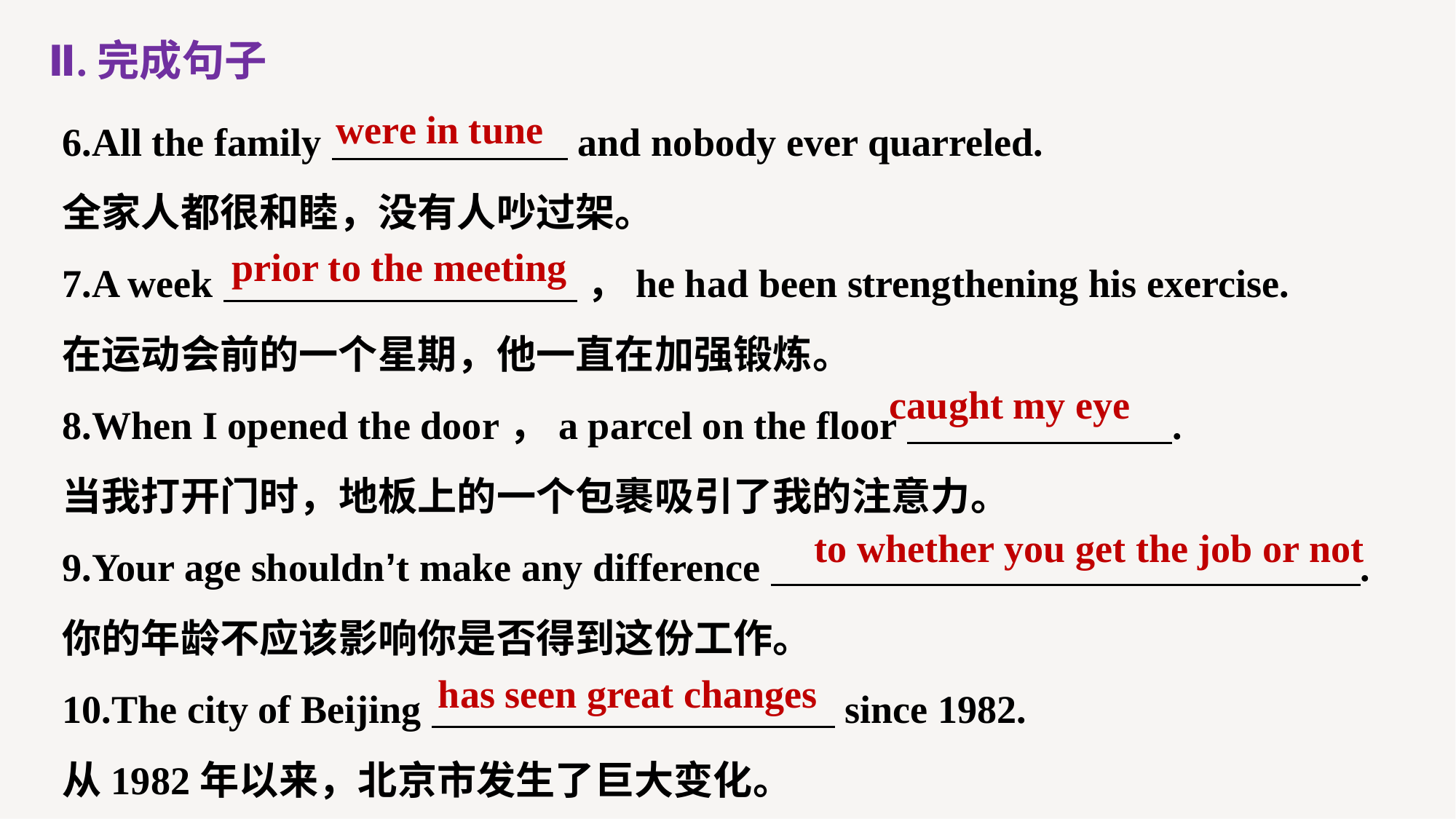

Ⅱ.完成句子
6.All the family                          and nobody ever quarreled.
全家人都很和睦，没有人吵过架。
7.A week                                     ，he had been strengthening his exercise.
在运动会前的一个星期，他一直在加强锻炼。
8.When I opened the door，a parcel on the floor                            .
当我打开门时，地板上的一个包裹吸引了我的注意力。
9.Your age shouldn’t make any difference                                                             .
你的年龄不应该影响你是否得到这份工作。
10.The city of Beijing                                           since 1982.
从1982年以来，北京市发生了巨大变化。
were in tune
prior to the meeting
caught my eye
to whether you get the job or not
has seen great changes